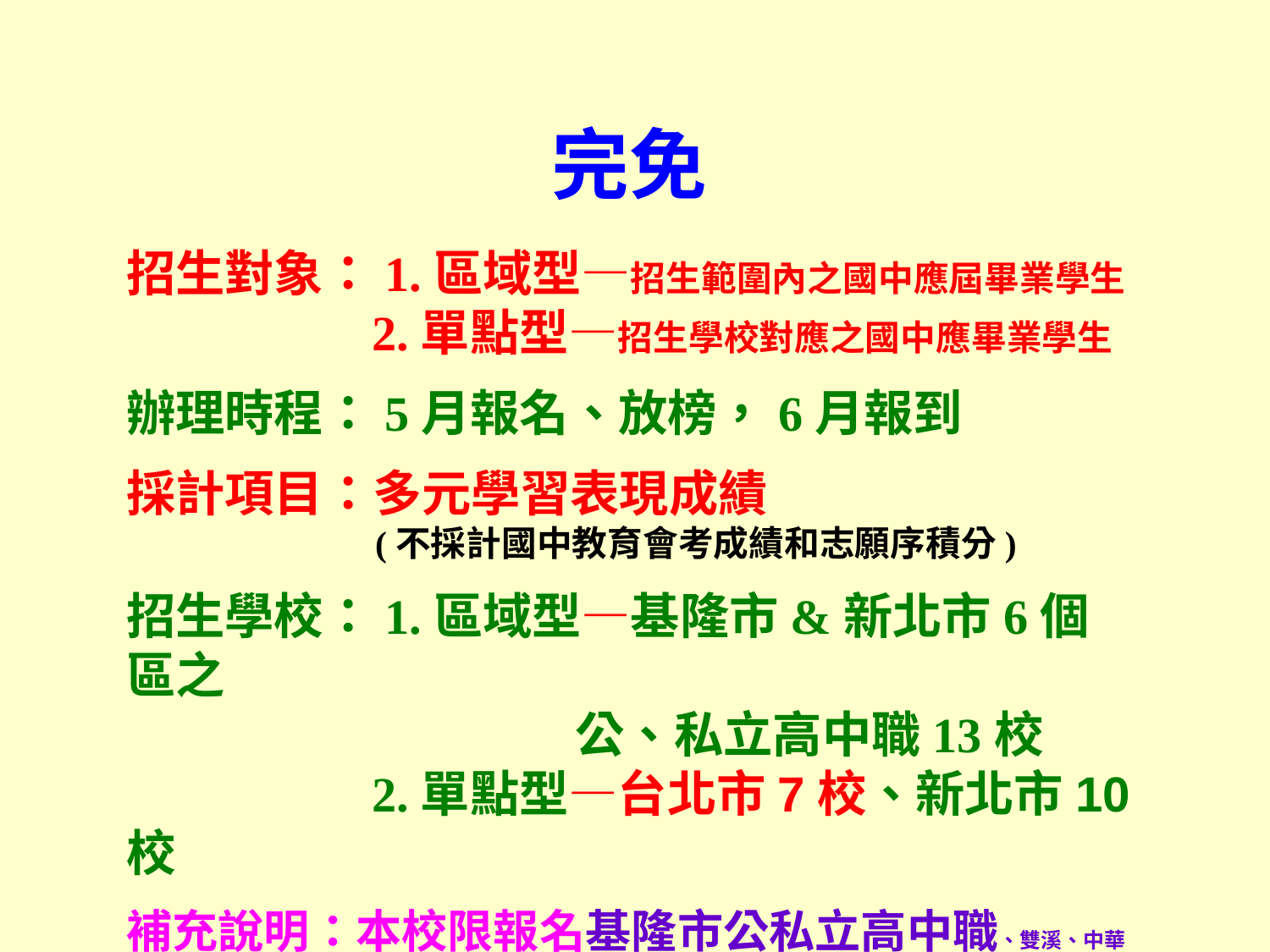

完免
招生對象：1.區域型—招生範圍內之國中應屆畢業學生
                    2.單點型—招生學校對應之國中應畢業學生
辦理時程：5月報名、放榜，6月報到
採計項目：多元學習表現成績
                            (不採計國中教育會考成績和志願序積分)
招生學校：1.區域型—基隆市&新北市6個區之
                                       公、私立高中職13校
                    2.單點型—台北市7校、新北市10校
補充說明：本校限報名基隆市公私立高中職、雙溪、中華